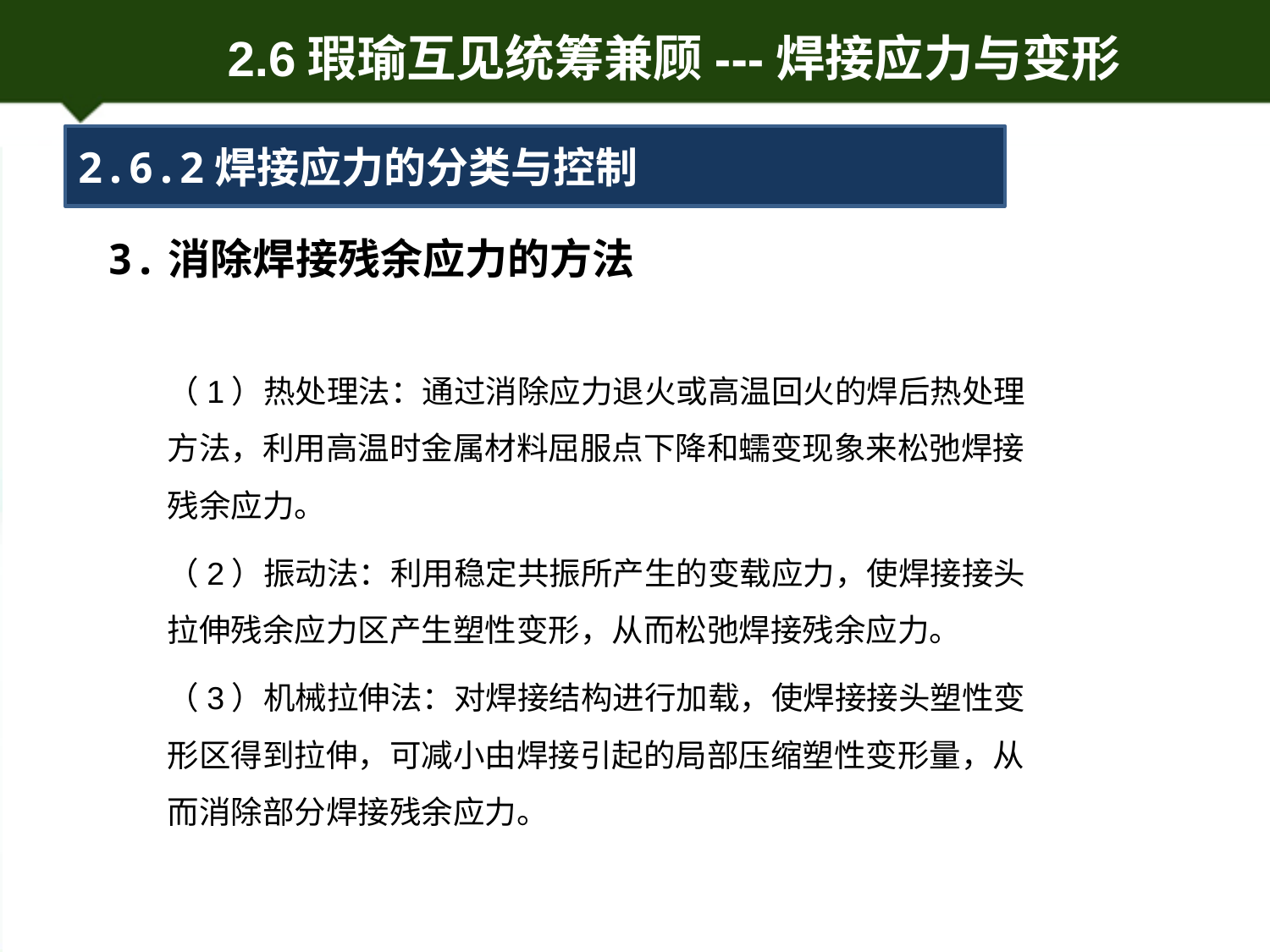

2.6.2焊接应力的分类与控制
3.消除焊接残余应力的方法
（1）热处理法：通过消除应力退火或高温回火的焊后热处理方法，利用高温时金属材料屈服点下降和蠕变现象来松弛焊接残余应力。
（2）振动法：利用稳定共振所产生的变载应力，使焊接接头拉伸残余应力区产生塑性变形，从而松弛焊接残余应力。
（3）机械拉伸法：对焊接结构进行加载，使焊接接头塑性变形区得到拉伸，可减小由焊接引起的局部压缩塑性变形量，从而消除部分焊接残余应力。